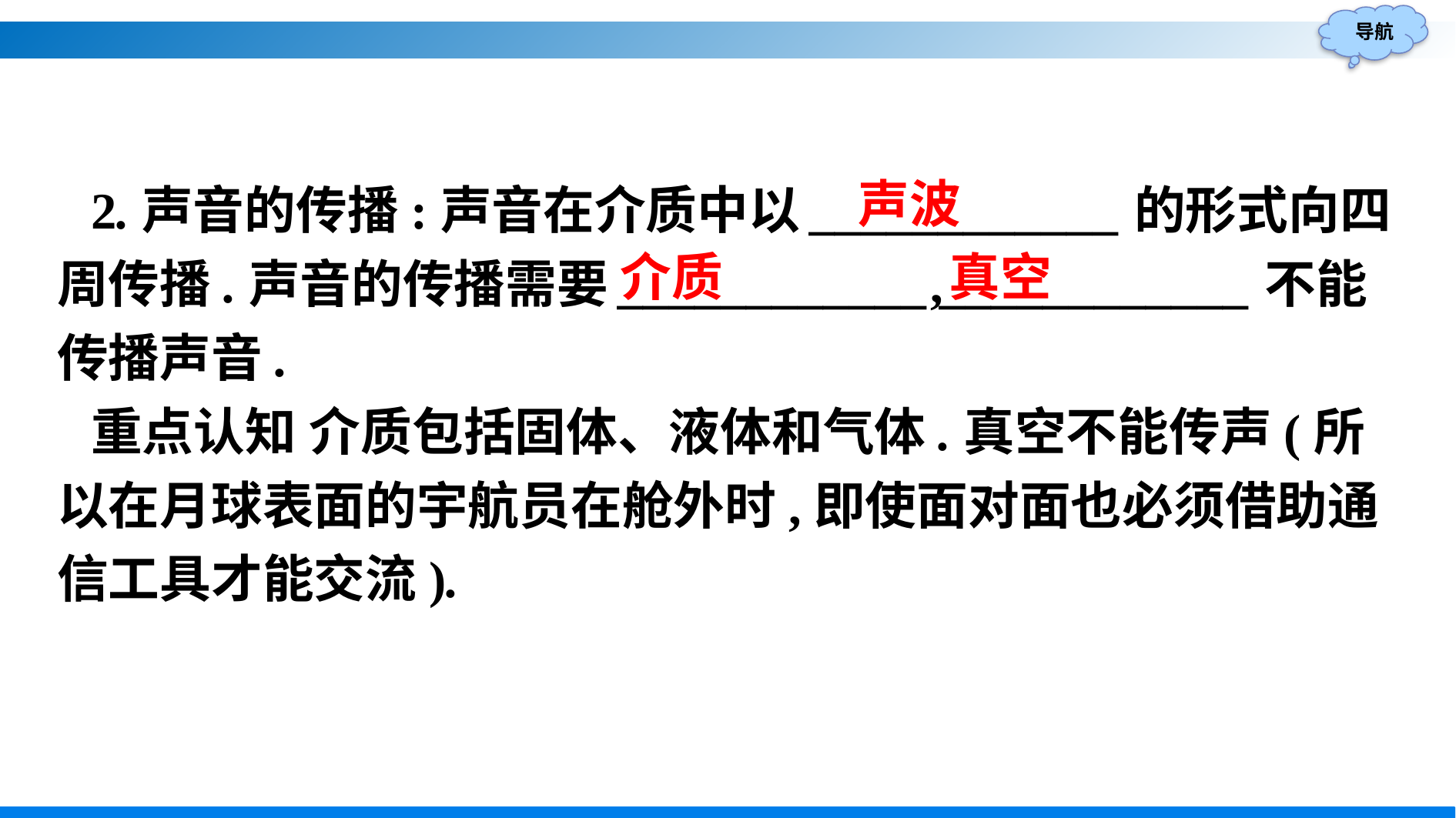

2.声音的传播:声音在介质中以____________的形式向四周传播.声音的传播需要____________,____________不能传播声音.
重点认知 介质包括固体、液体和气体.真空不能传声(所以在月球表面的宇航员在舱外时,即使面对面也必须借助通信工具才能交流).
声波
真空
介质